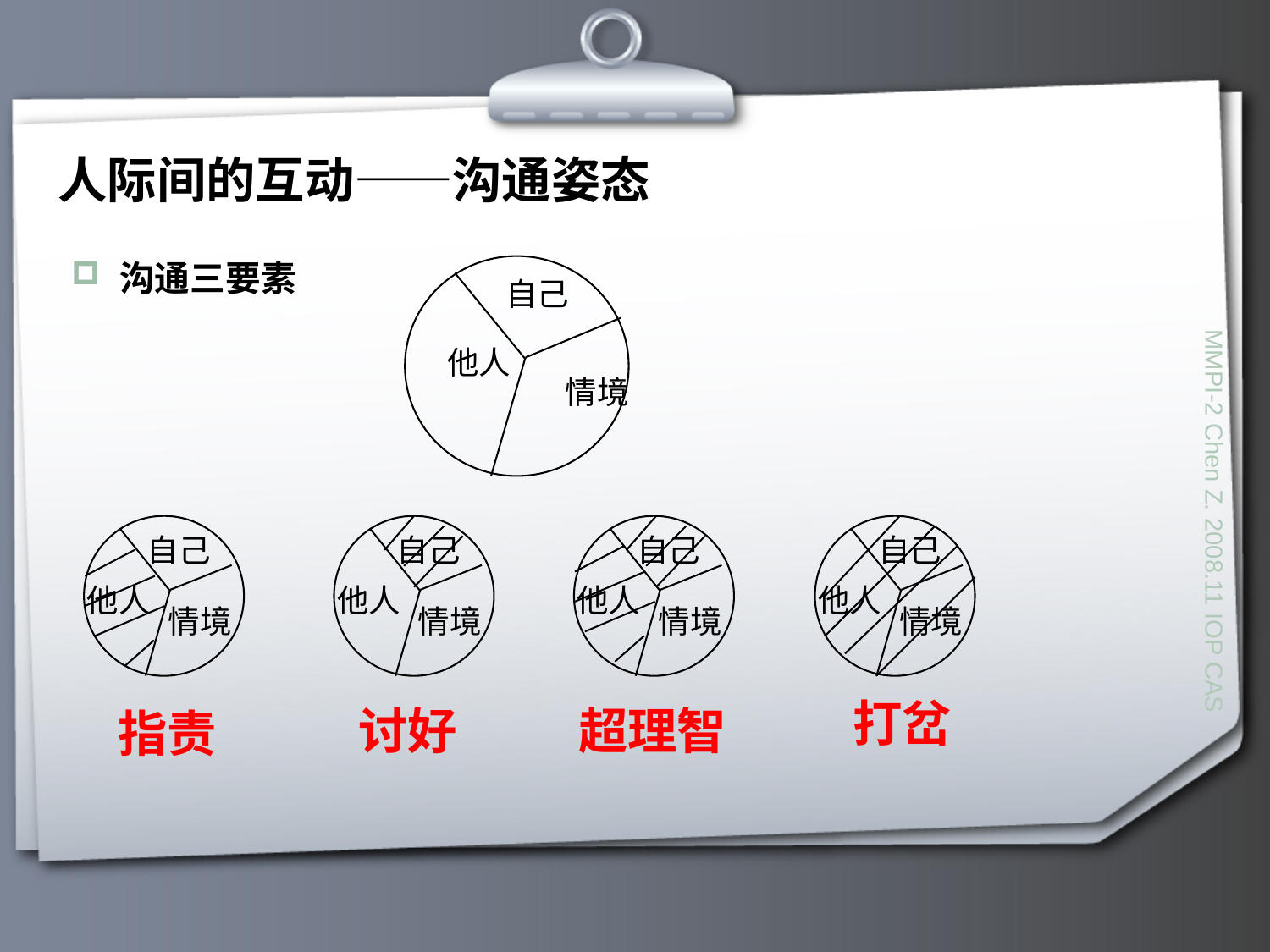

# 人际间的互动——沟通姿态
沟通三要素

自己
他人
情境

自己
他人
情境

自己
他人
情境

自己
他人
情境

自己
他人
情境
打岔
讨好
超理智
指责